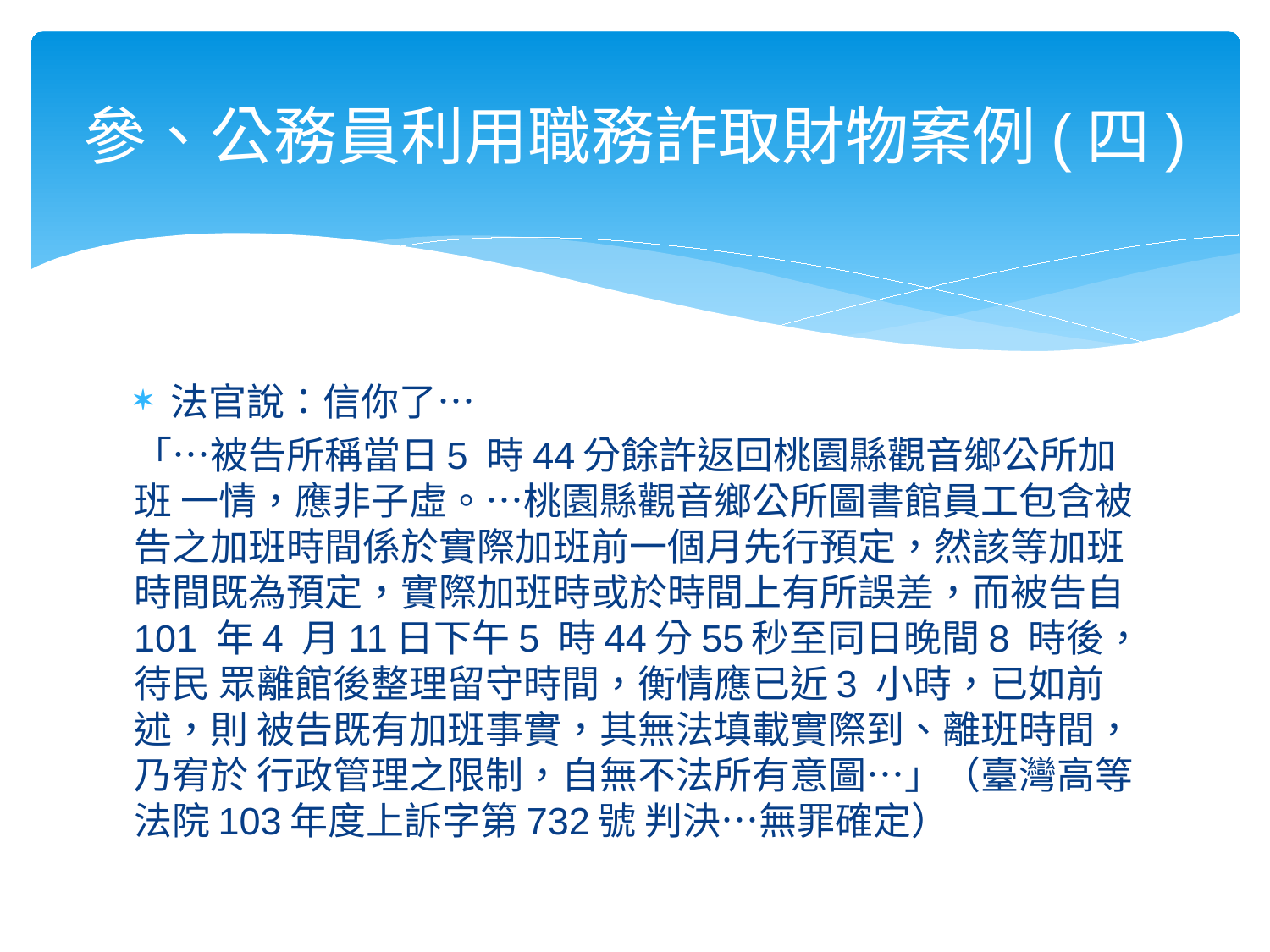

# 參、公務員利用職務詐取財物案例(四)
法官說：信你了…
「…被告所稱當日5 時44分餘許返回桃園縣觀音鄉公所加班 一情，應非子虛。…桃園縣觀音鄉公所圖書館員工包含被 告之加班時間係於實際加班前一個月先行預定，然該等加班 時間既為預定，實際加班時或於時間上有所誤差，而被告自 101 年4 月11日下午5 時44分55秒至同日晚間8 時後，待民 眾離館後整理留守時間，衡情應已近3 小時，已如前述，則 被告既有加班事實，其無法填載實際到、離班時間，乃宥於 行政管理之限制，自無不法所有意圖…」（臺灣高等法院103年度上訴字第732號 判決…無罪確定）